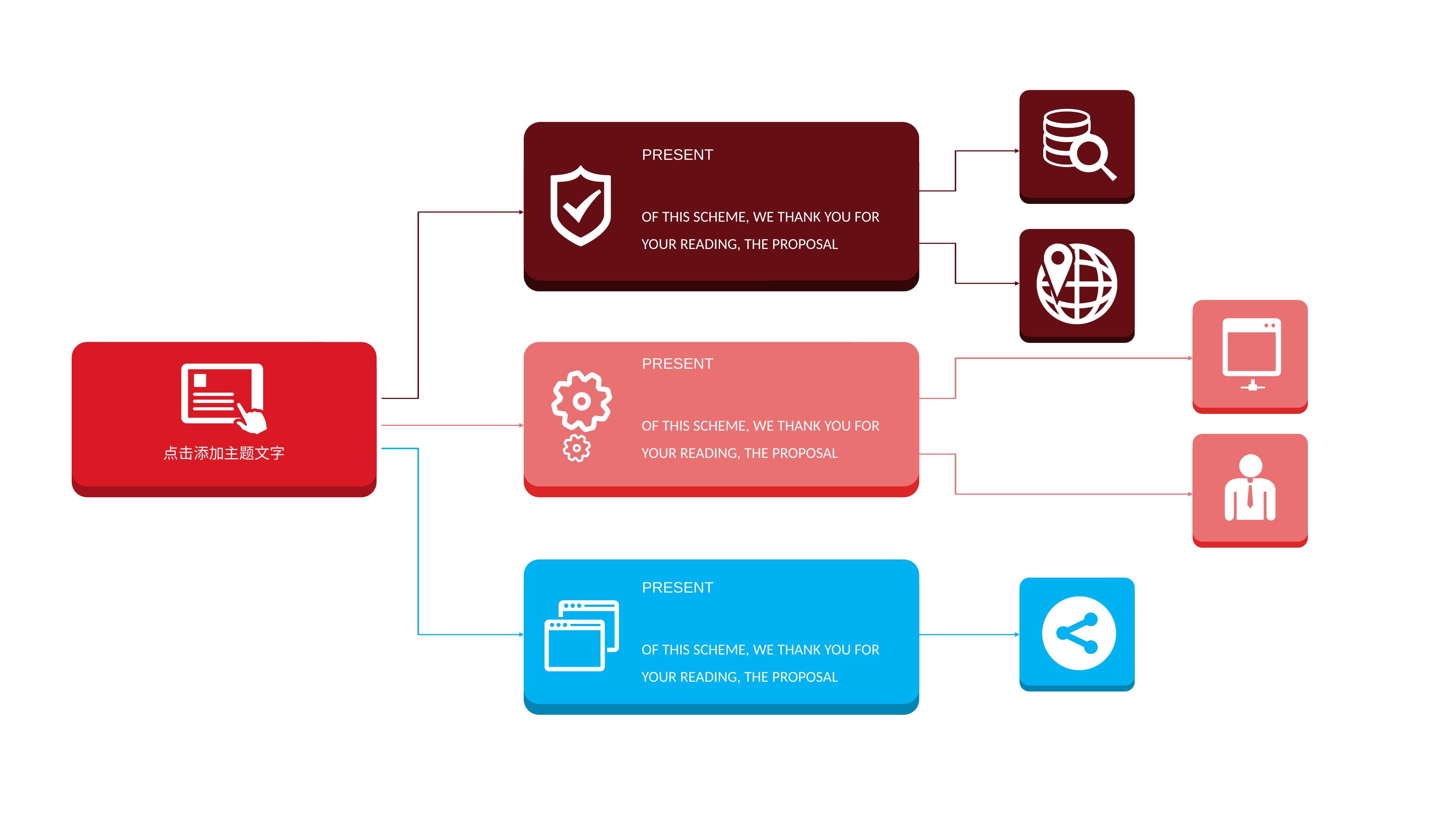

PRESENT
OF THIS SCHEME, WE THANK YOU FOR YOUR READING, THE PROPOSAL

PRESENT
OF THIS SCHEME, WE THANK YOU FOR YOUR READING, THE PROPOSAL

点击添加主题文字

PRESENT
OF THIS SCHEME, WE THANK YOU FOR YOUR READING, THE PROPOSAL